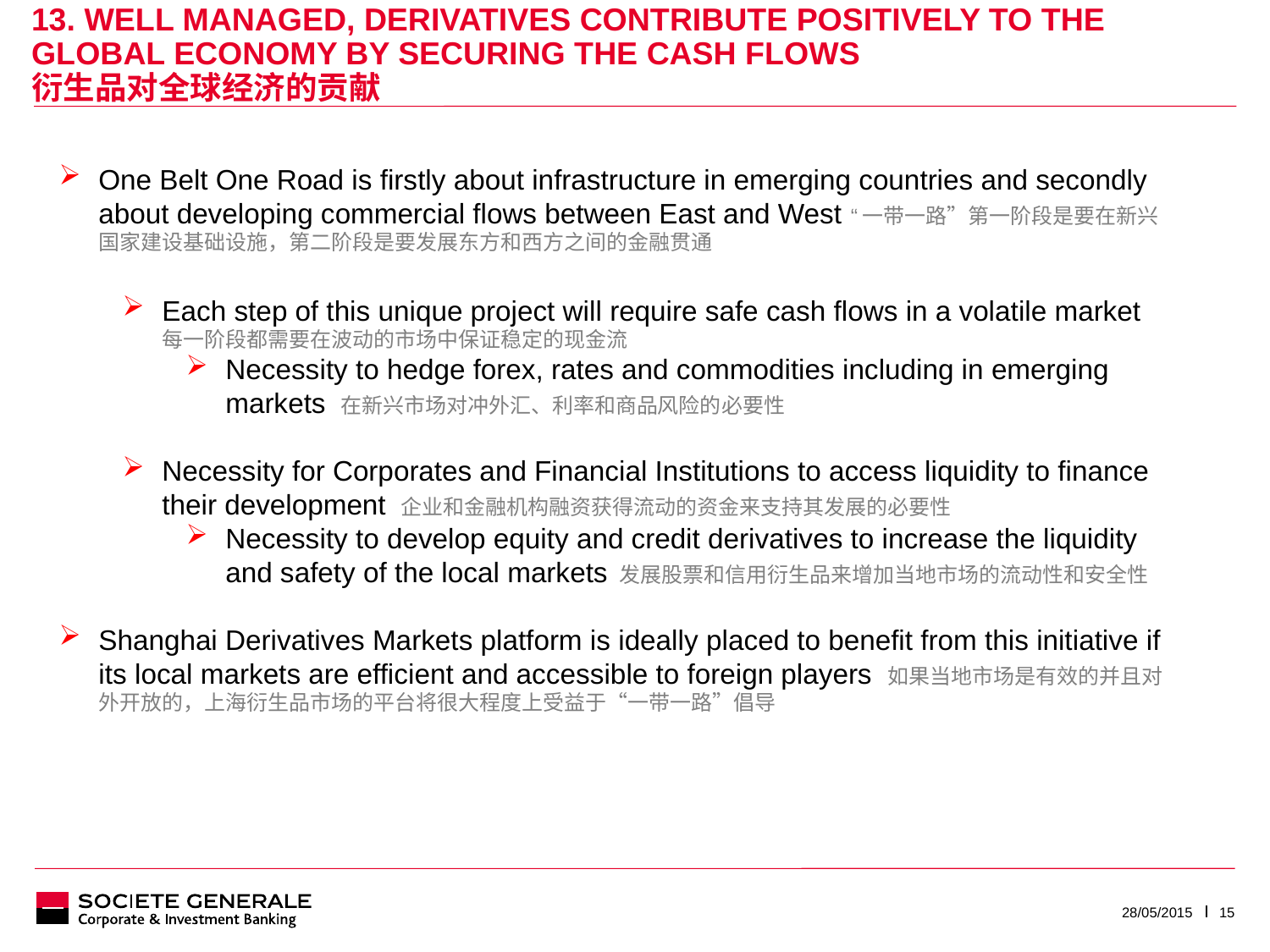

# 13. Well managed, derivatives contribute positively to the global economy by securing the cash flows 衍生品对全球经济的贡献
One Belt One Road is firstly about infrastructure in emerging countries and secondly about developing commercial flows between East and West “一带一路”第一阶段是要在新兴国家建设基础设施，第二阶段是要发展东方和西方之间的金融贯通

Each step of this unique project will require safe cash flows in a volatile market
每一阶段都需要在波动的市场中保证稳定的现金流
Necessity to hedge forex, rates and commodities including in emerging markets 在新兴市场对冲外汇、利率和商品风险的必要性

Necessity for Corporates and Financial Institutions to access liquidity to finance their development 企业和金融机构融资获得流动的资金来支持其发展的必要性
Necessity to develop equity and credit derivatives to increase the liquidity and safety of the local markets 发展股票和信用衍生品来增加当地市场的流动性和安全性

Shanghai Derivatives Markets platform is ideally placed to benefit from this initiative if its local markets are efficient and accessible to foreign players 如果当地市场是有效的并且对外开放的，上海衍生品市场的平台将很大程度上受益于“一带一路”倡导

28/05/2015